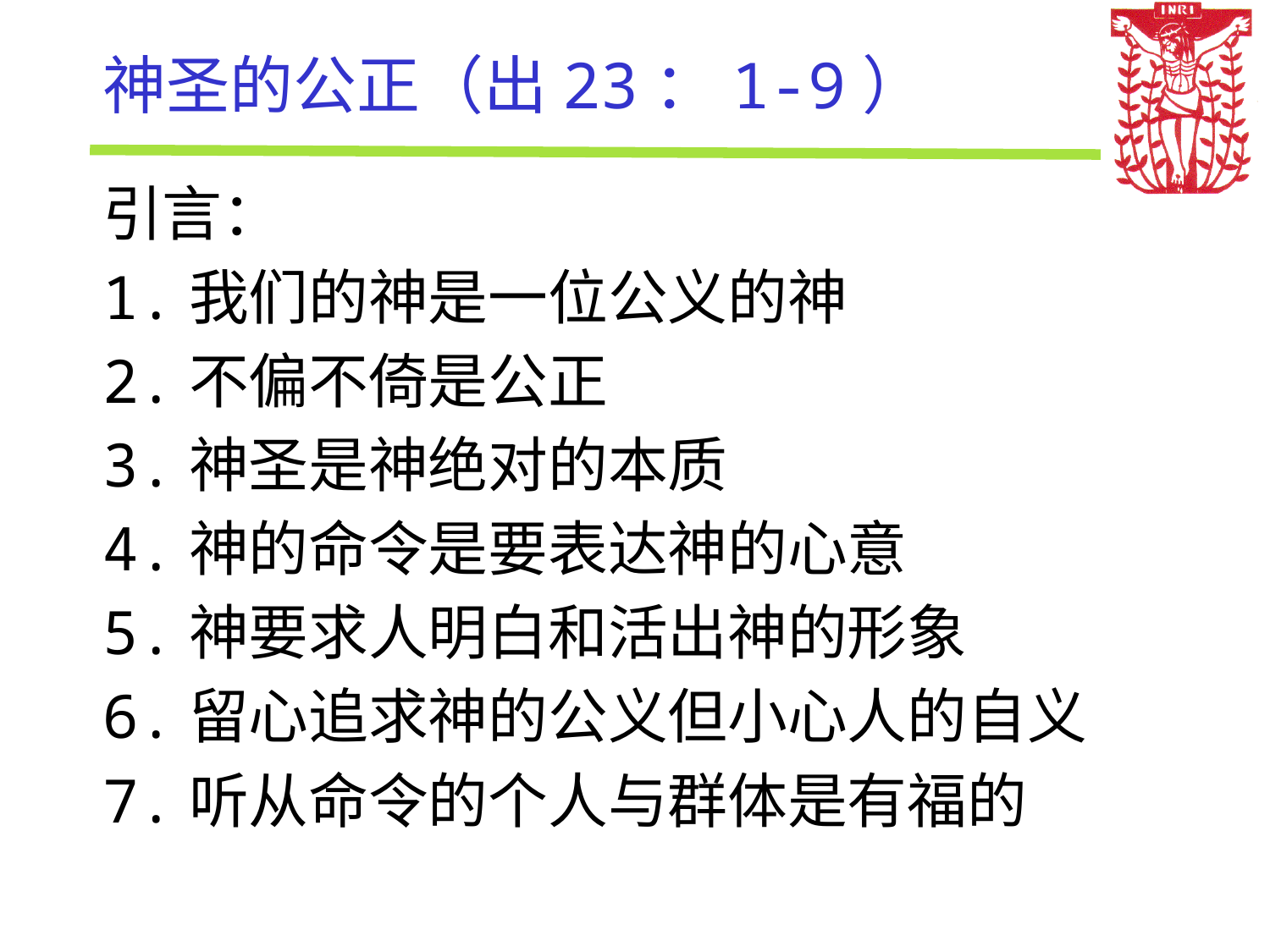

# 神圣的公正（出23：1-9）
引言：
1.我们的神是一位公义的神
2.不偏不倚是公正
3.神圣是神绝对的本质
4.神的命令是要表达神的心意
5.神要求人明白和活出神的形象
6.留心追求神的公义但小心人的自义
7.听从命令的个人与群体是有福的